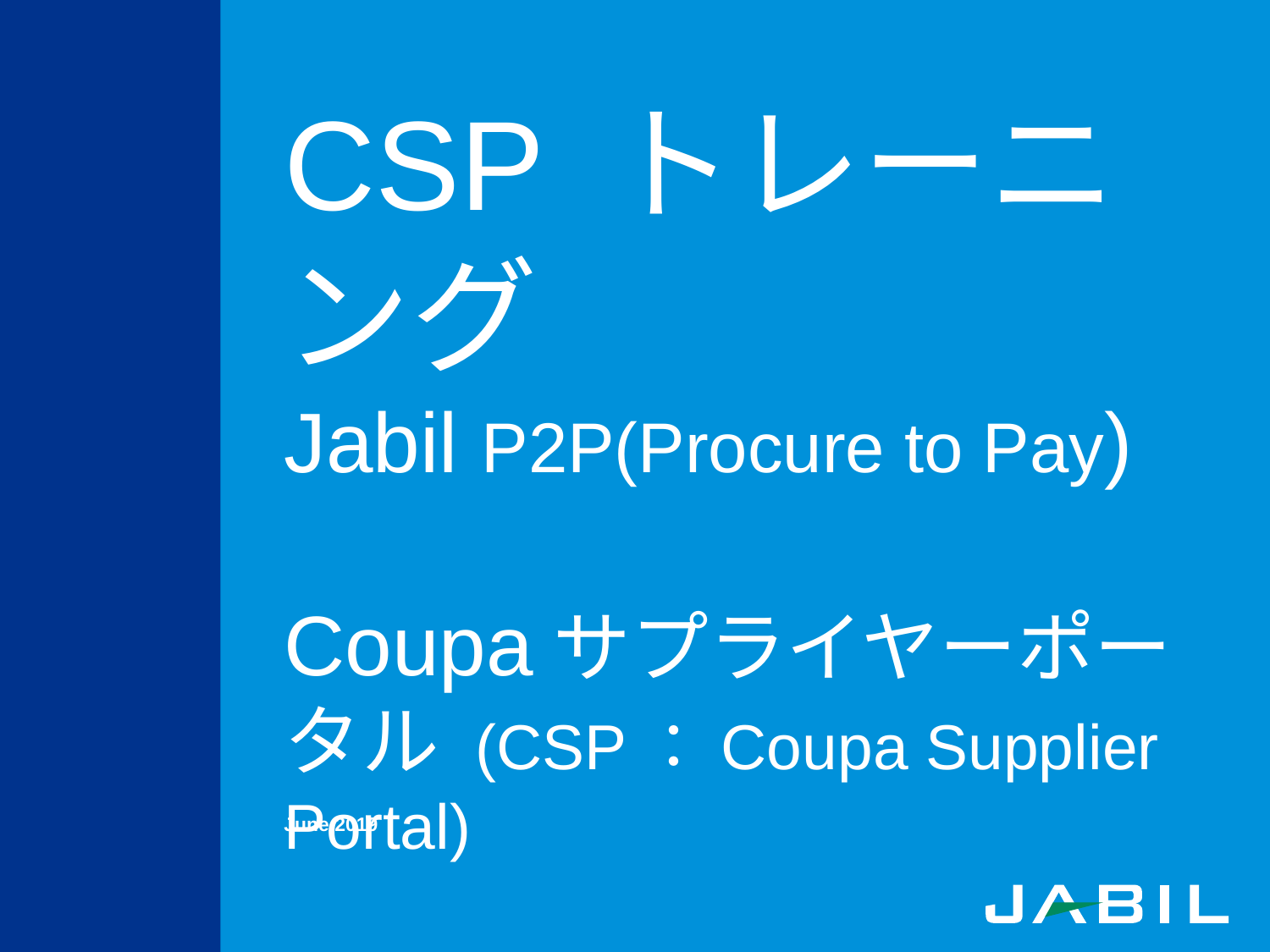

# CSP トレーニング Jabil P2P(Procure to Pay) Coupaサプライヤーポータル (CSP：Coupa Supplier Portal)
June 2019